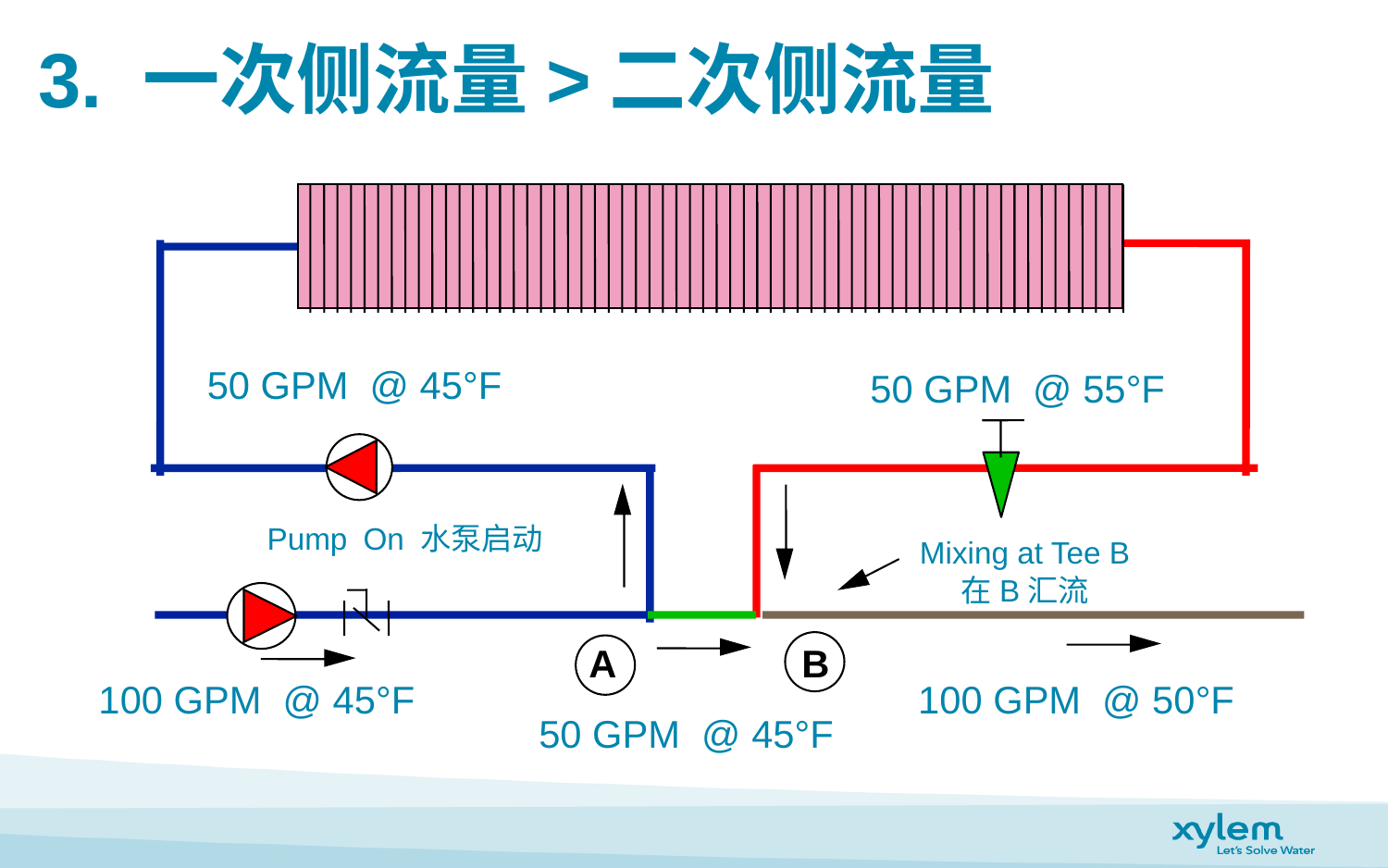

# 3. 一次侧流量>二次侧流量

50 GPM  @ 45°F
50 GPM  @ 55°F

Pump
On 水泵启动
Mixing at Tee B
在B汇流

A

B

100 GPM  @ 45°F
100 GPM  @ 50°F
50 GPM  @ 45°F